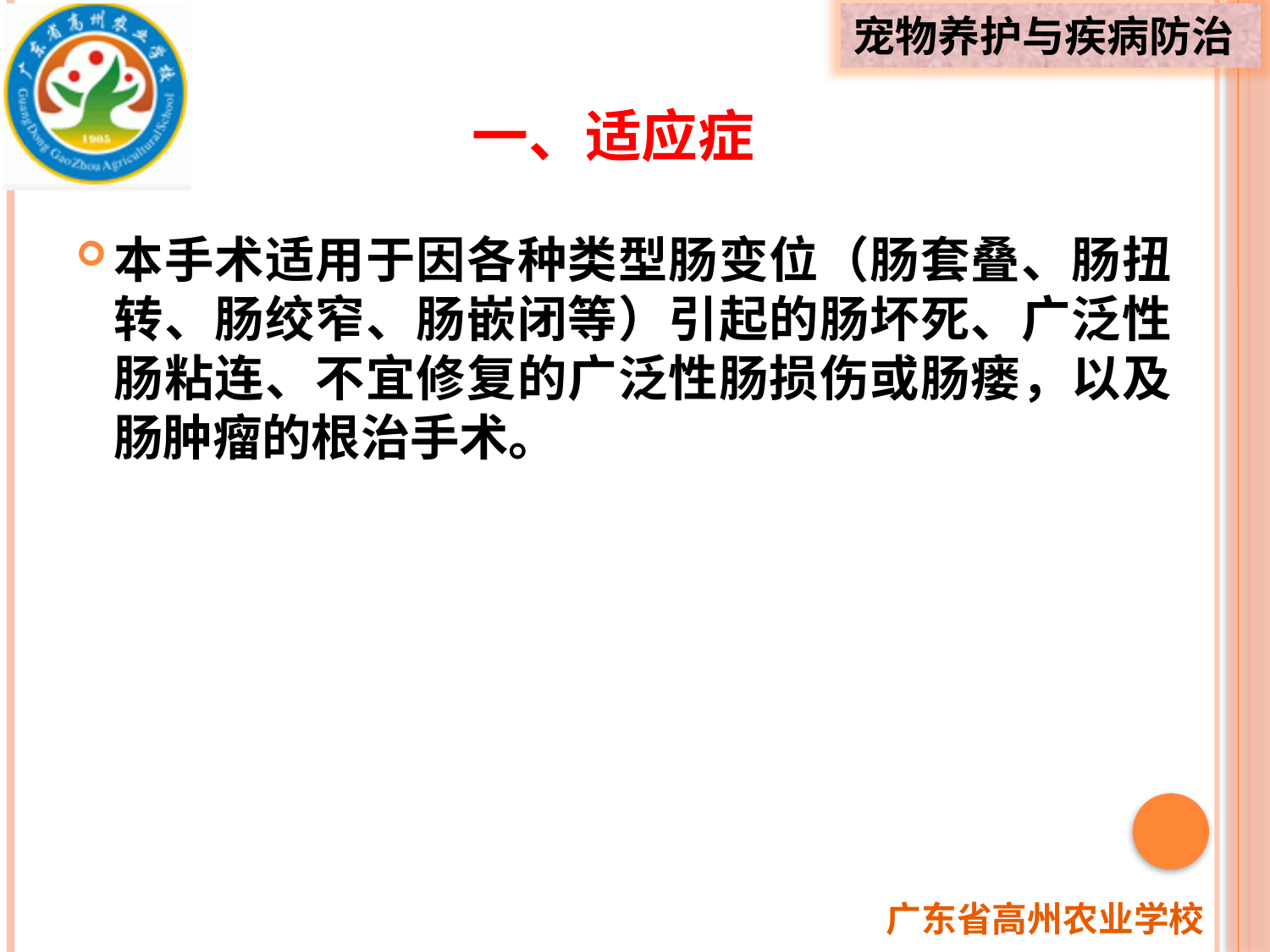

一、适应症
本手术适用于因各种类型肠变位（肠套叠、肠扭转、肠绞窄、肠嵌闭等）引起的肠坏死、广泛性肠粘连、不宜修复的广泛性肠损伤或肠瘘，以及肠肿瘤的根治手术。